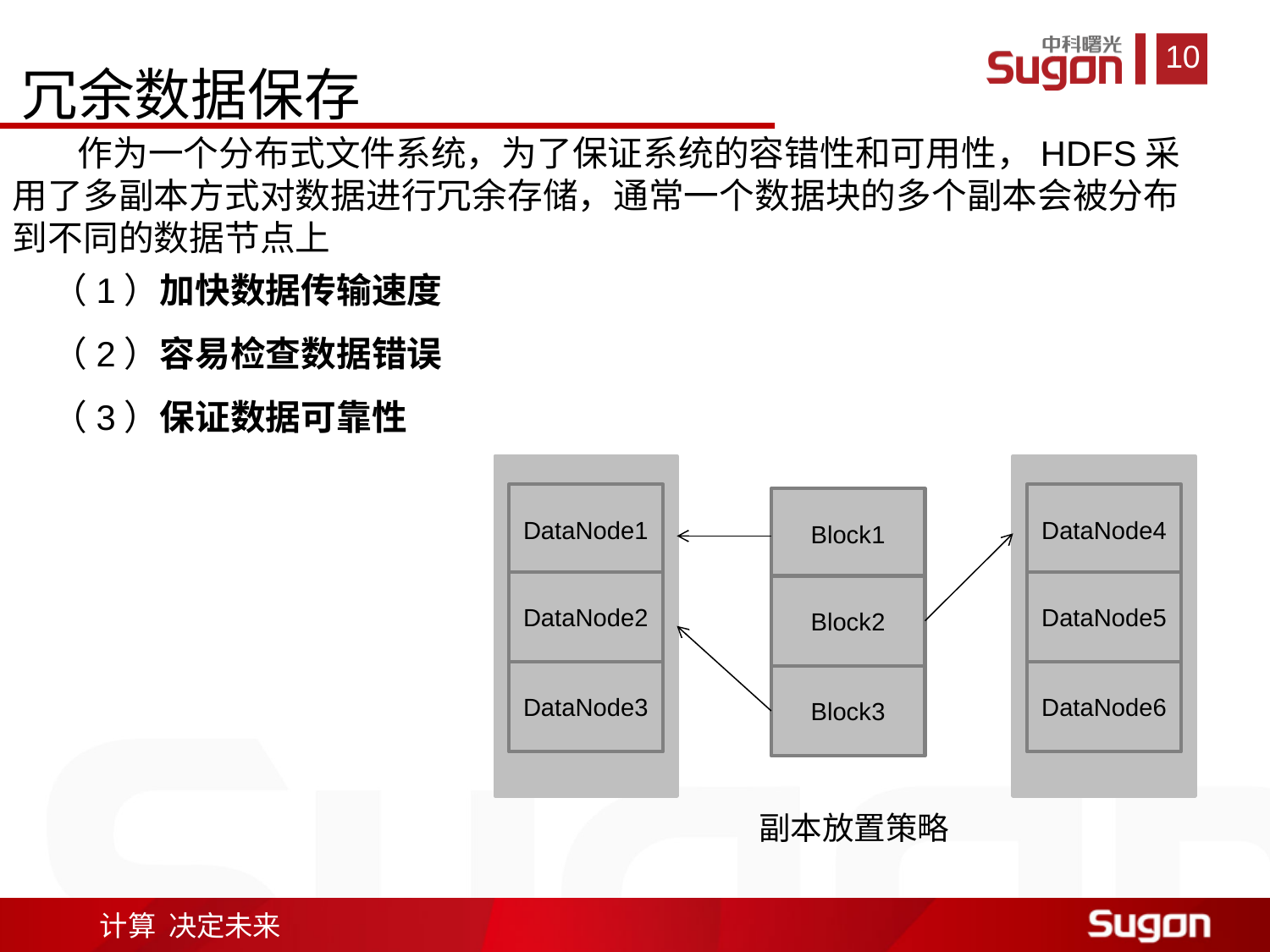

冗余数据保存
        作为一个分布式文件系统，为了保证系统的容错性和可用性，HDFS采用了多副本方式对数据进行冗余存储，通常一个数据块的多个副本会被分布到不同的数据节点上
    （1）加快数据传输速度
    （2）容易检查数据错误
    （3）保证数据可靠性

DataNode1
DataNode2
DataNode3

DataNode4
DataNode5
DataNode6
Block1
Block2
Block3
副本放置策略